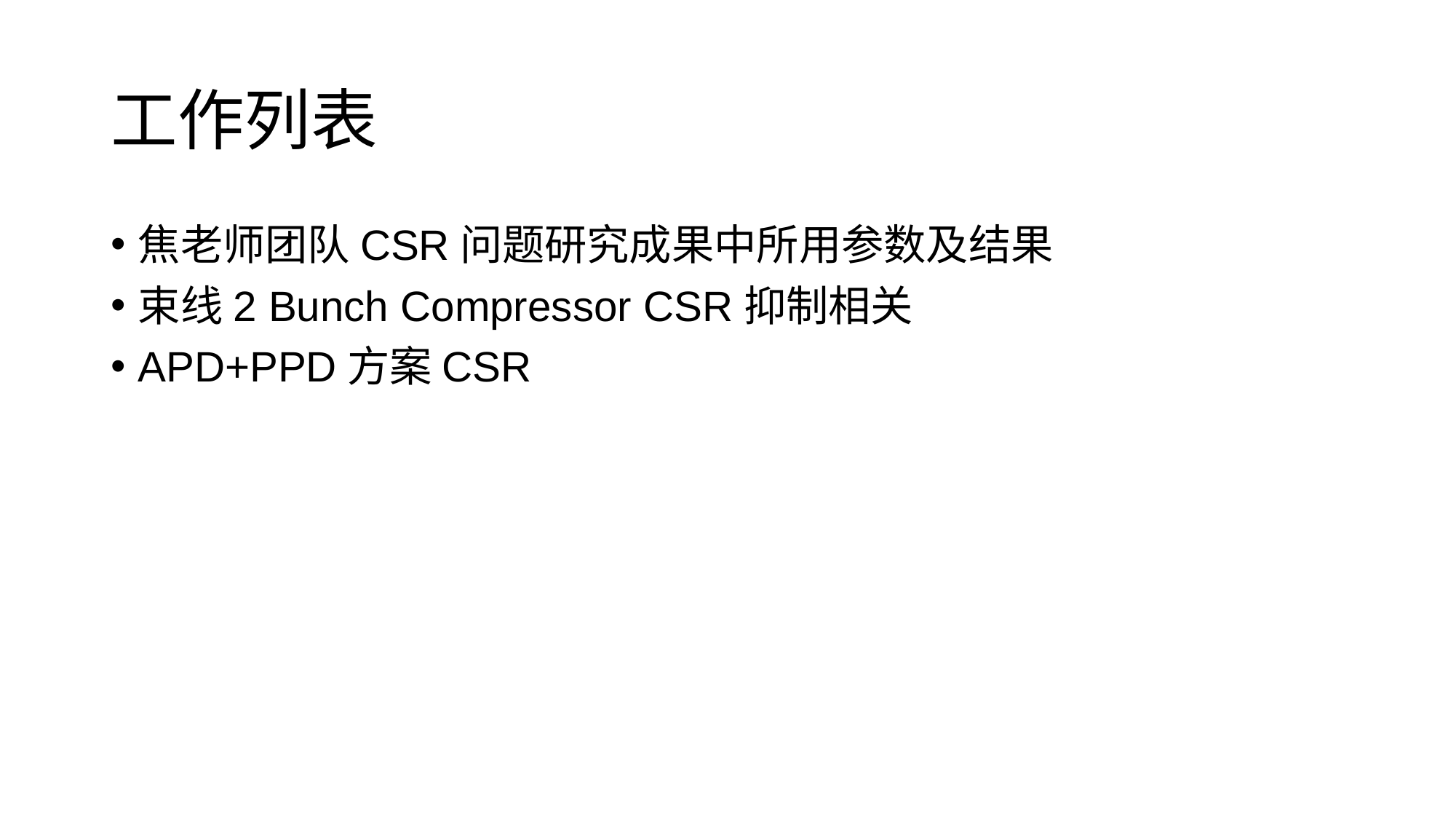

# 工作列表
焦老师团队CSR问题研究成果中所用参数及结果
束线2 Bunch Compressor CSR抑制相关
APD+PPD方案CSR